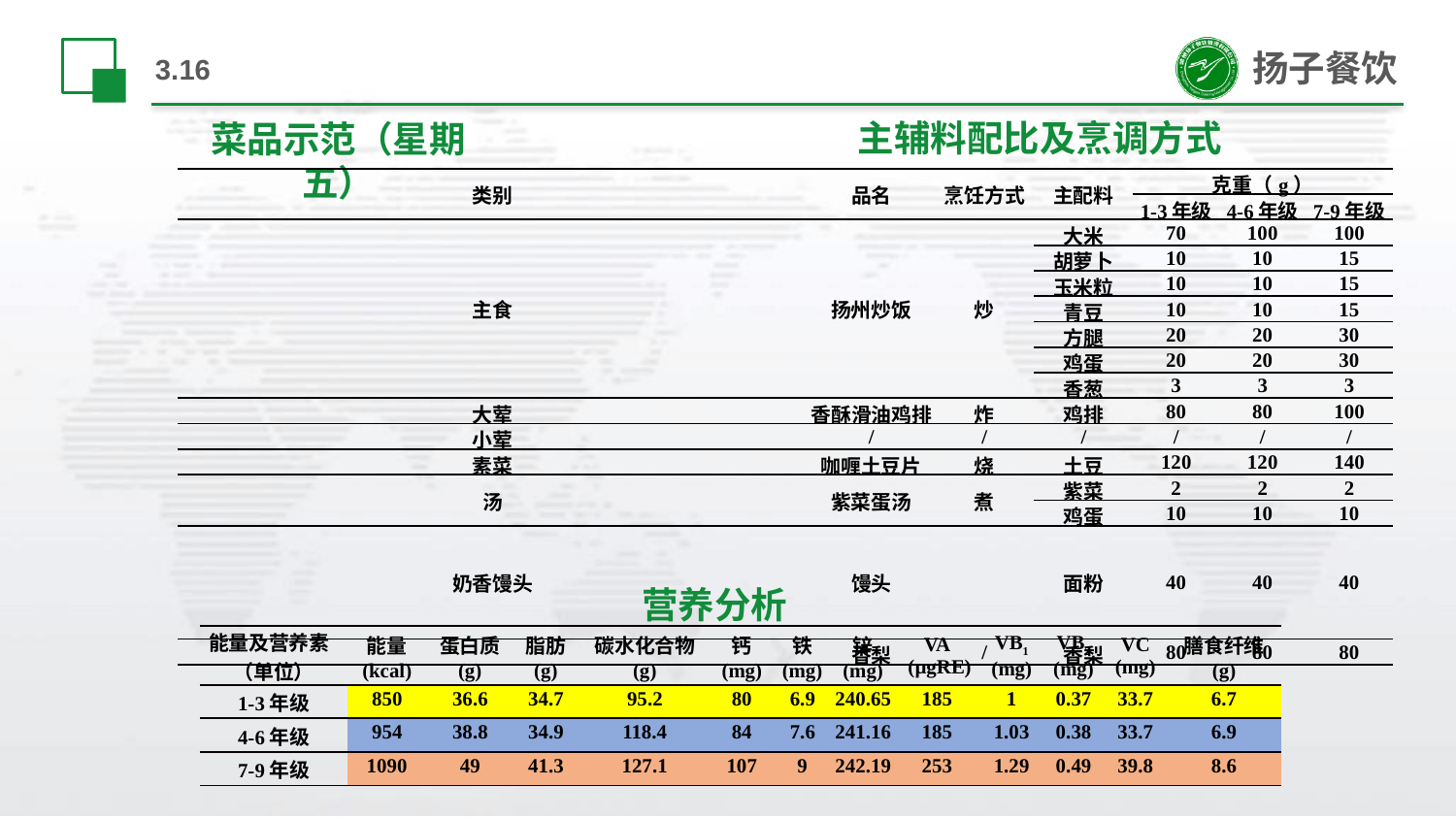

# 3.16
主辅料配比及烹调方式
菜品示范（星期五）
| 类别 | 品名 | 烹饪方式 | 主配料 | 克重（g） |  |  |
| --- | --- | --- | --- | --- | --- | --- |
|  |  |  |  | 1-3年级 | 4-6年级 | 7-9年级 |
| 主食 | 扬州炒饭 | 炒 | 大米 | 70 | 100 | 100 |
|  |  |  | 胡萝卜 | 10 | 10 | 15 |
|  |  |  | 玉米粒 | 10 | 10 | 15 |
|  |  |  | 青豆 | 10 | 10 | 15 |
|  |  |  | 方腿 | 20 | 20 | 30 |
|  |  |  | 鸡蛋 | 20 | 20 | 30 |
|  |  |  | 香葱 | 3 | 3 | 3 |
| 大荤 | 香酥滑油鸡排 | 炸 | 鸡排 | 80 | 80 | 100 |
| 小荤 | / | / | / | / | / | / |
| 素菜 | 咖喱土豆片 | 烧 | 土豆 | 120 | 120 | 140 |
| 汤 | 紫菜蛋汤 | 煮 | 紫菜 | 2 | 2 | 2 |
|  |  |  | 鸡蛋 | 10 | 10 | 10 |
| 奶香馒头 | 馒头 |  | 面粉 | 40 | 40 | 40 |
|  | 香梨 | / | 香梨 | 80 | 80 | 80 |
营养分析
| 能量及营养素 （单位） | 能量 (kcal) | 蛋白质 (g) | 脂肪 (g) | 碳水化合物 (g) | 钙 (mg) | 铁 (mg) | 锌 (mg) | VA (µgRE) | VB1 (mg) | VB2 (mg) | VC (mg) | 膳食纤维 (g) |
| --- | --- | --- | --- | --- | --- | --- | --- | --- | --- | --- | --- | --- |
| 1-3年级 | 850 | 36.6 | 34.7 | 95.2 | 80 | 6.9 | 240.65 | 185 | 1 | 0.37 | 33.7 | 6.7 |
| 4-6年级 | 954 | 38.8 | 34.9 | 118.4 | 84 | 7.6 | 241.16 | 185 | 1.03 | 0.38 | 33.7 | 6.9 |
| 7-9年级 | 1090 | 49 | 41.3 | 127.1 | 107 | 9 | 242.19 | 253 | 1.29 | 0.49 | 39.8 | 8.6 |